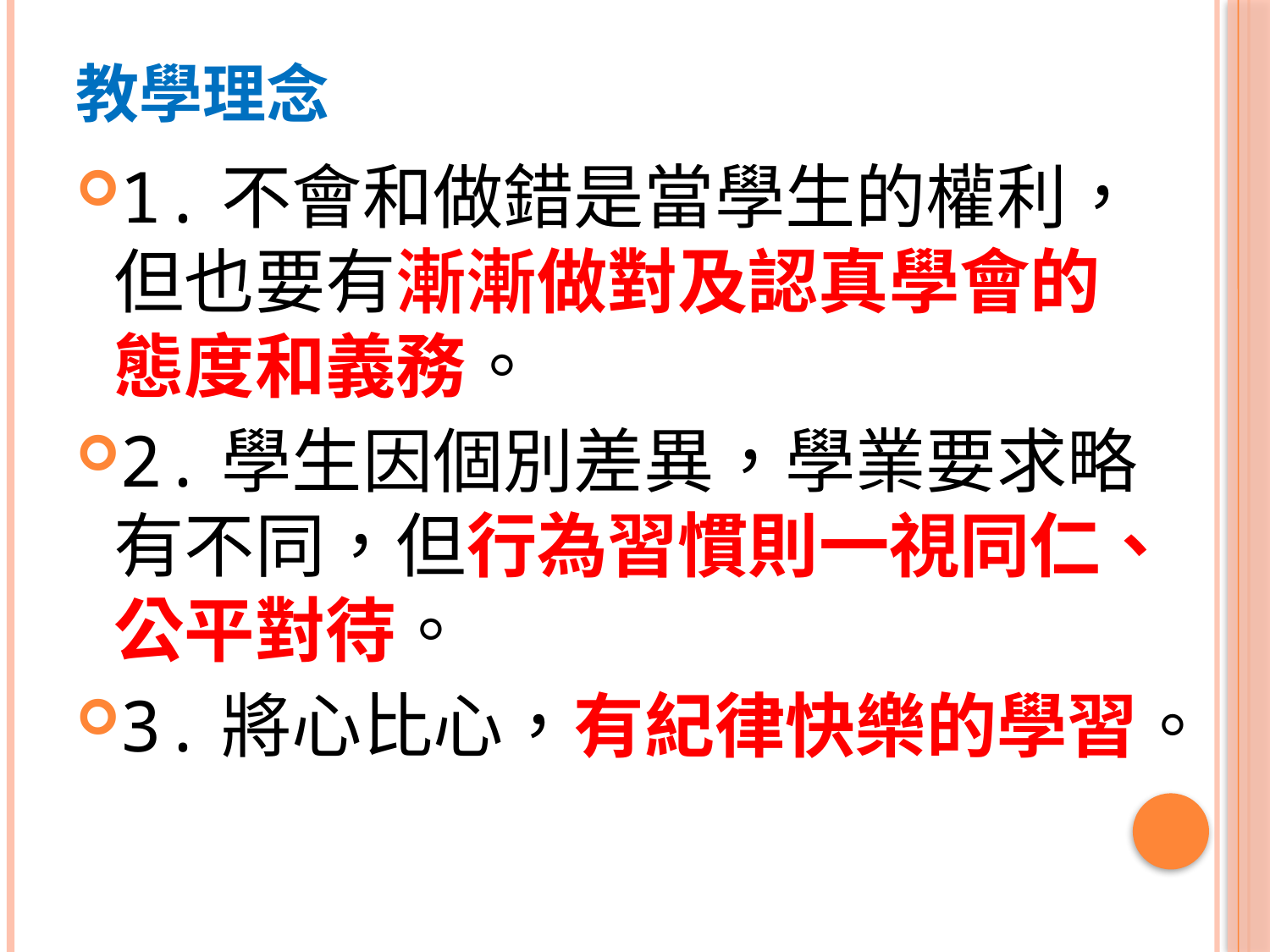

# 教學理念
1.不會和做錯是當學生的權利，但也要有漸漸做對及認真學會的態度和義務。
2.學生因個別差異，學業要求略有不同，但行為習慣則一視同仁、公平對待。
3.將心比心，有紀律快樂的學習。